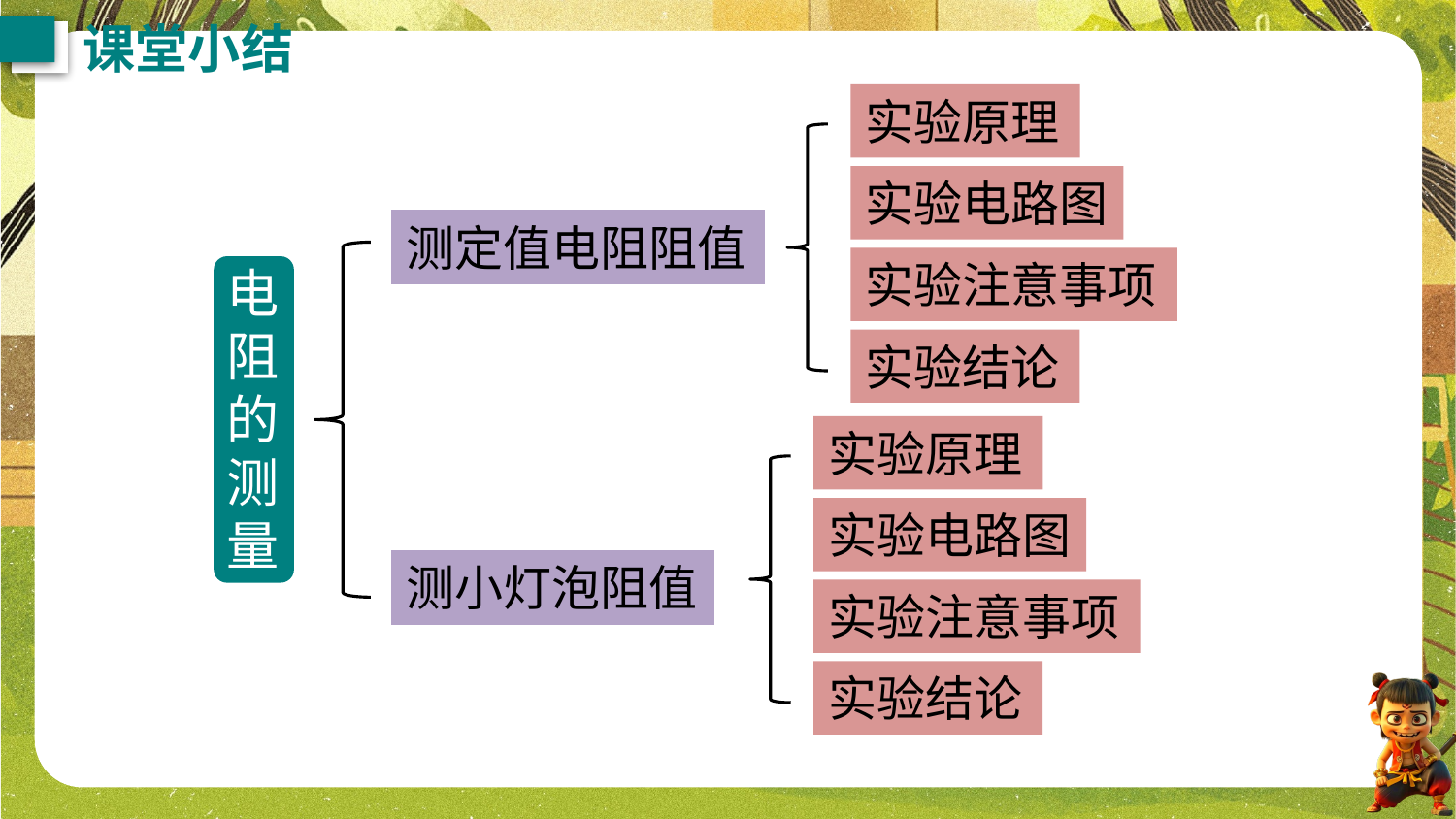

课堂小结

实验原理

实验电路图
测定值电阻阻值

实验注意事项
电阻的测量
实验结论
实验原理

实验电路图
测小灯泡阻值
实验注意事项
实验结论